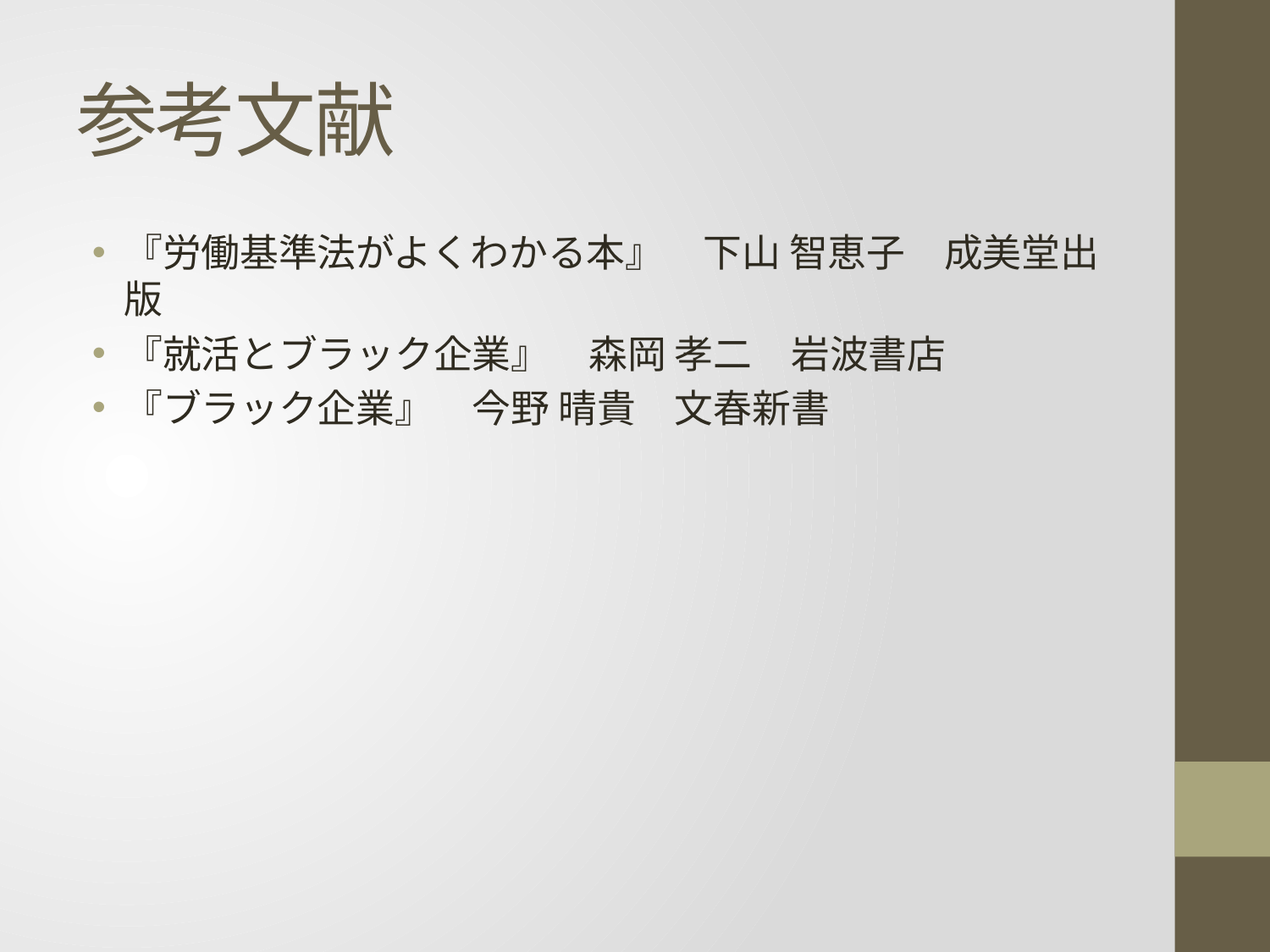

# 参考文献
『労働基準法がよくわかる本』　下山 智恵子　成美堂出版
『就活とブラック企業』　森岡 孝二　岩波書店
『ブラック企業』　今野 晴貴　文春新書